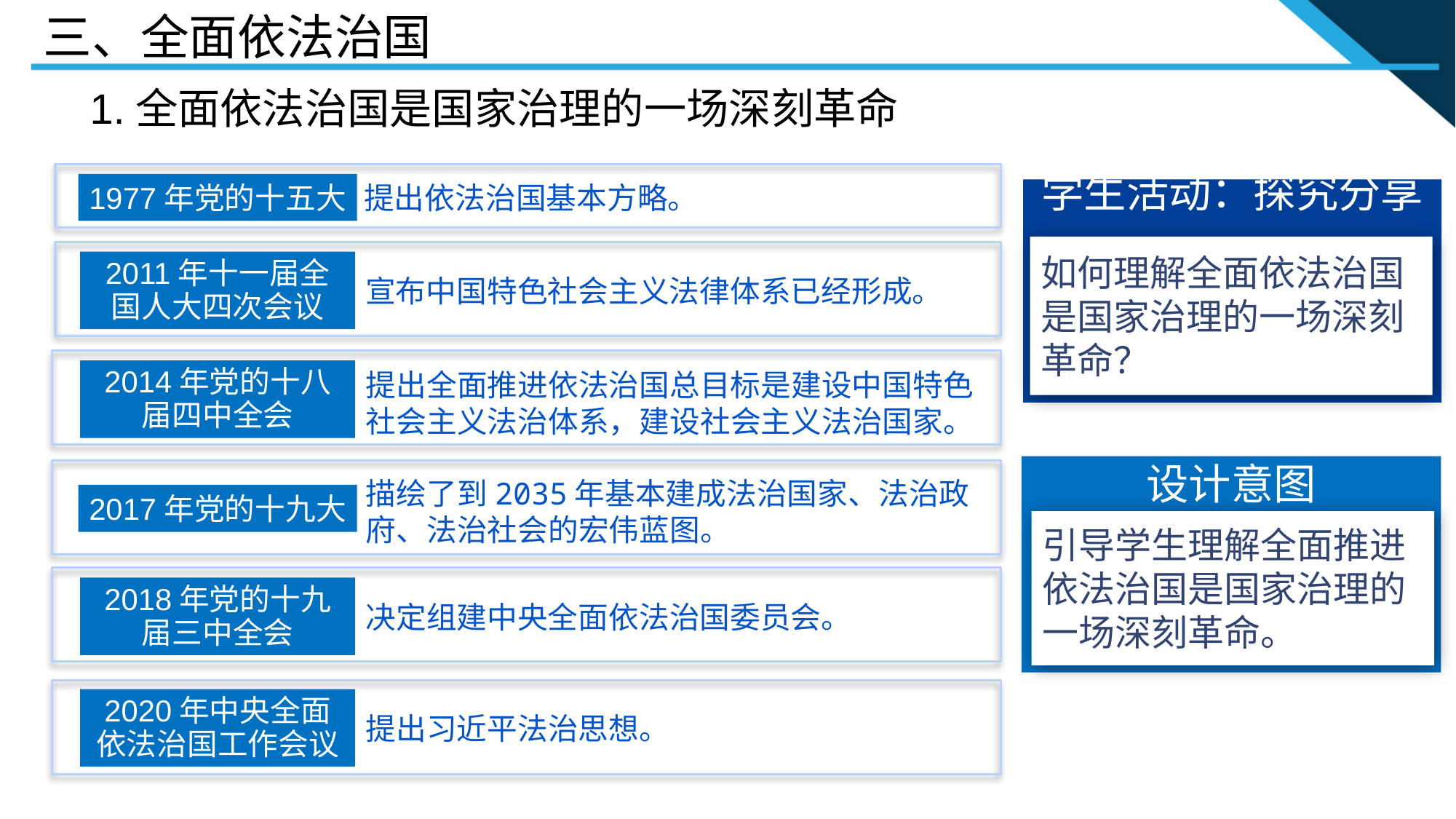

三、全面依法治国
1.全面依法治国是国家治理的一场深刻革命

1977年党的十五大
提出依法治国基本方略。
学生活动：探究分享

如何理解全面依法治国是国家治理的一场深刻革命？

2011年十一届全国人大四次会议
宣布中国特色社会主义法律体系已经形成。

2014年党的十八届四中全会
提出全面推进依法治国总目标是建设中国特色社会主义法治体系，建设社会主义法治国家。
设计意图

描绘了到2035年基本建成法治国家、法治政府、法治社会的宏伟蓝图。
2017年党的十九大
引导学生理解全面推进依法治国是国家治理的一场深刻革命。

2018年党的十九届三中全会
决定组建中央全面依法治国委员会。

2020年中央全面
依法治国工作会议
提出习近平法治思想。